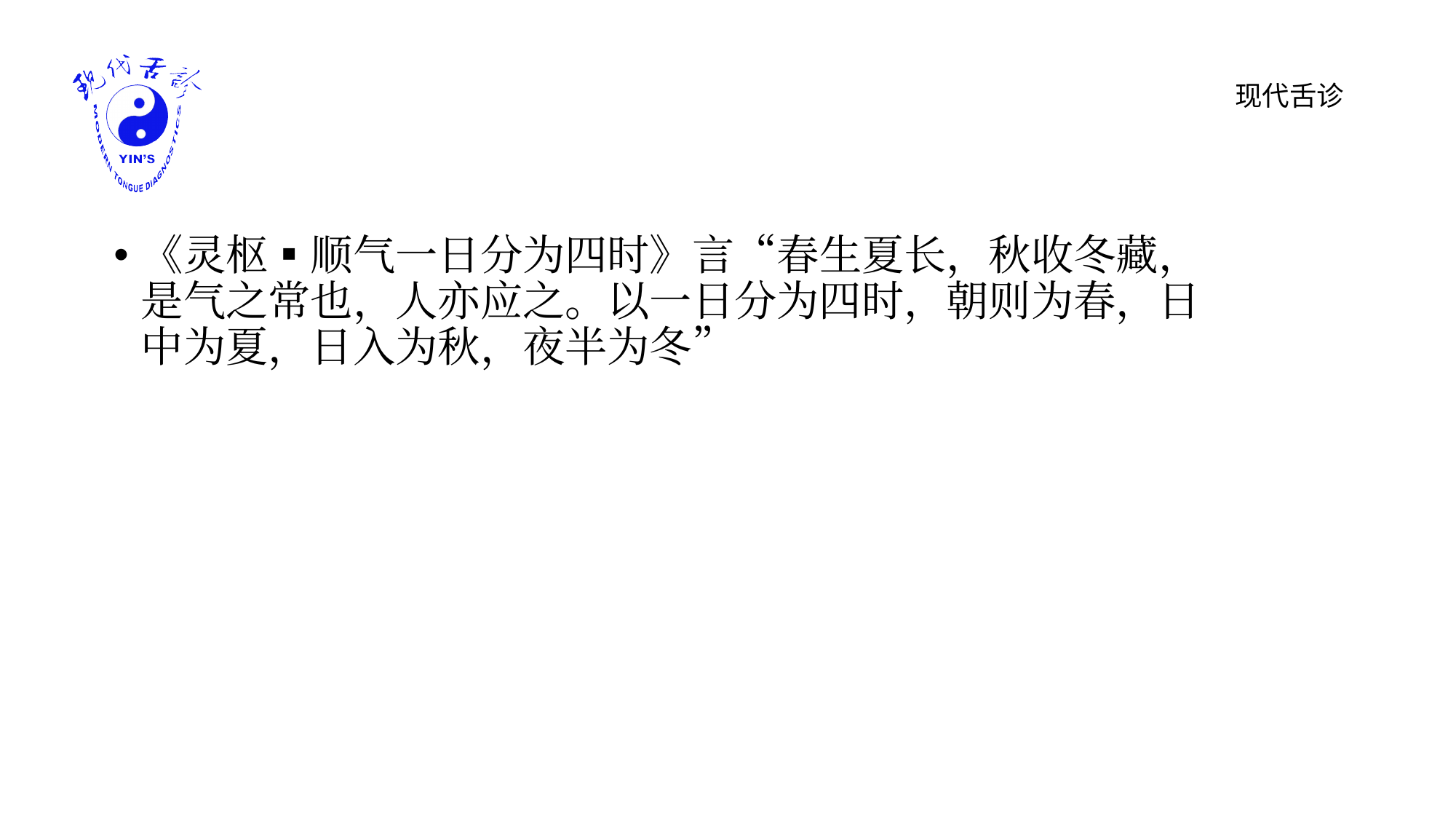

《灵枢▪顺气一日分为四时》言“春生夏长，秋收冬藏，是气之常也，人亦应之。以一日分为四时，朝则为春，日中为夏，日入为秋，夜半为冬”